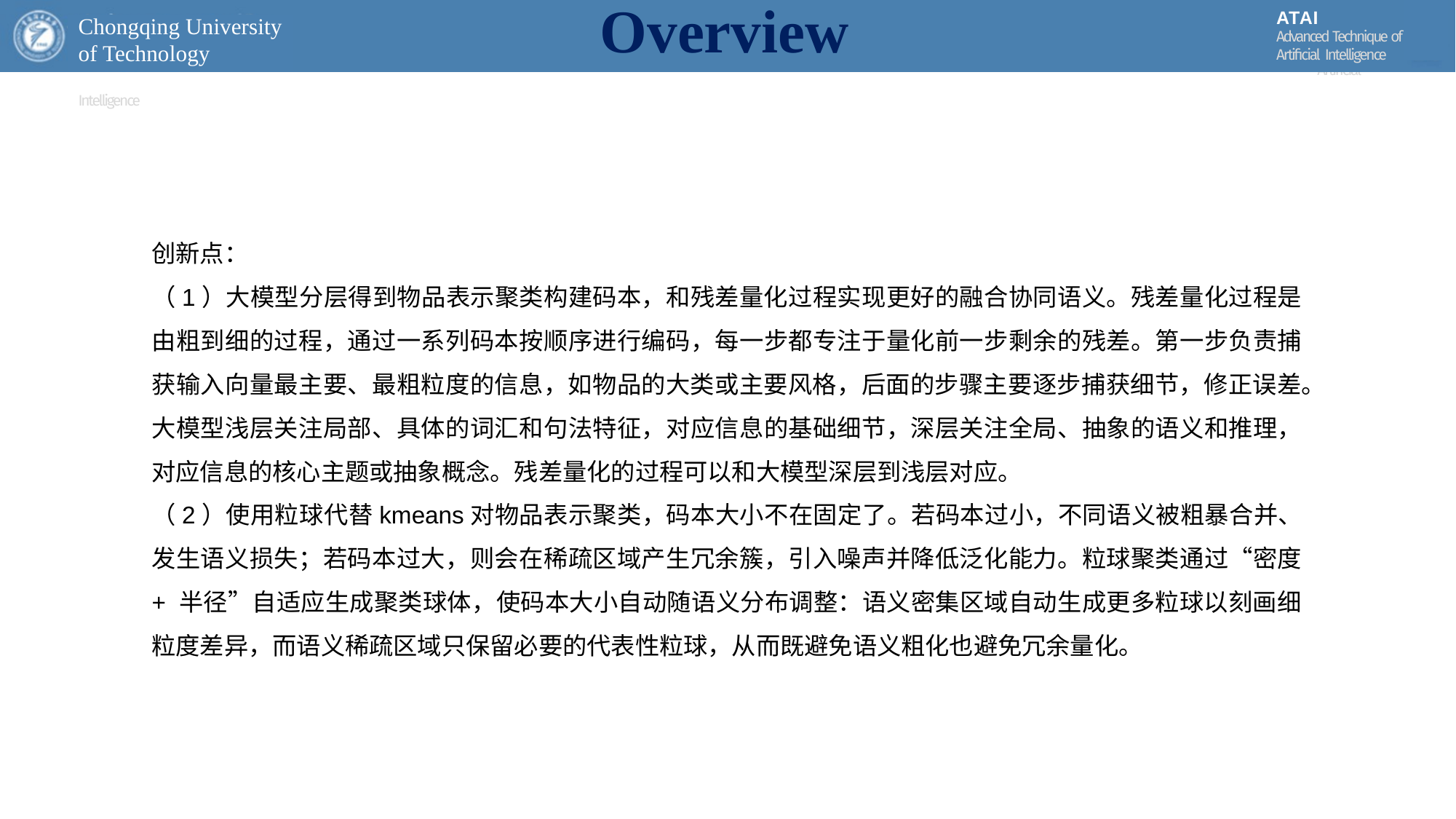

Overview
ATAI
Advanced Technique  of
Artificial Intelligence
ATAI
ChongqingUniversity	AdvancedTechniqueof
of Technology	Artificial Intelligence
Chongqing University  of Technology
创新点：
（1）大模型分层得到物品表示聚类构建码本，和残差量化过程实现更好的融合协同语义。残差量化过程是由粗到细的过程，通过一系列码本按顺序进行编码，每一步都专注于量化前一步剩余的残差。第一步负责捕获输入向量最主要、最粗粒度的信息，如物品的大类或主要风格，后面的步骤主要逐步捕获细节，修正误差。大模型浅层关注局部、具体的词汇和句法特征，对应信息的基础细节，深层关注全局、抽象的语义和推理，对应信息的核心主题或抽象概念。残差量化的过程可以和大模型深层到浅层对应。
（2）使用粒球代替kmeans对物品表示聚类，码本大小不在固定了。若码本过小，不同语义被粗暴合并、发生语义损失；若码本过大，则会在稀疏区域产生冗余簇，引入噪声并降低泛化能力。粒球聚类通过“密度 + 半径”自适应生成聚类球体，使码本大小自动随语义分布调整：语义密集区域自动生成更多粒球以刻画细粒度差异，而语义稀疏区域只保留必要的代表性粒球，从而既避免语义粗化也避免冗余量化。